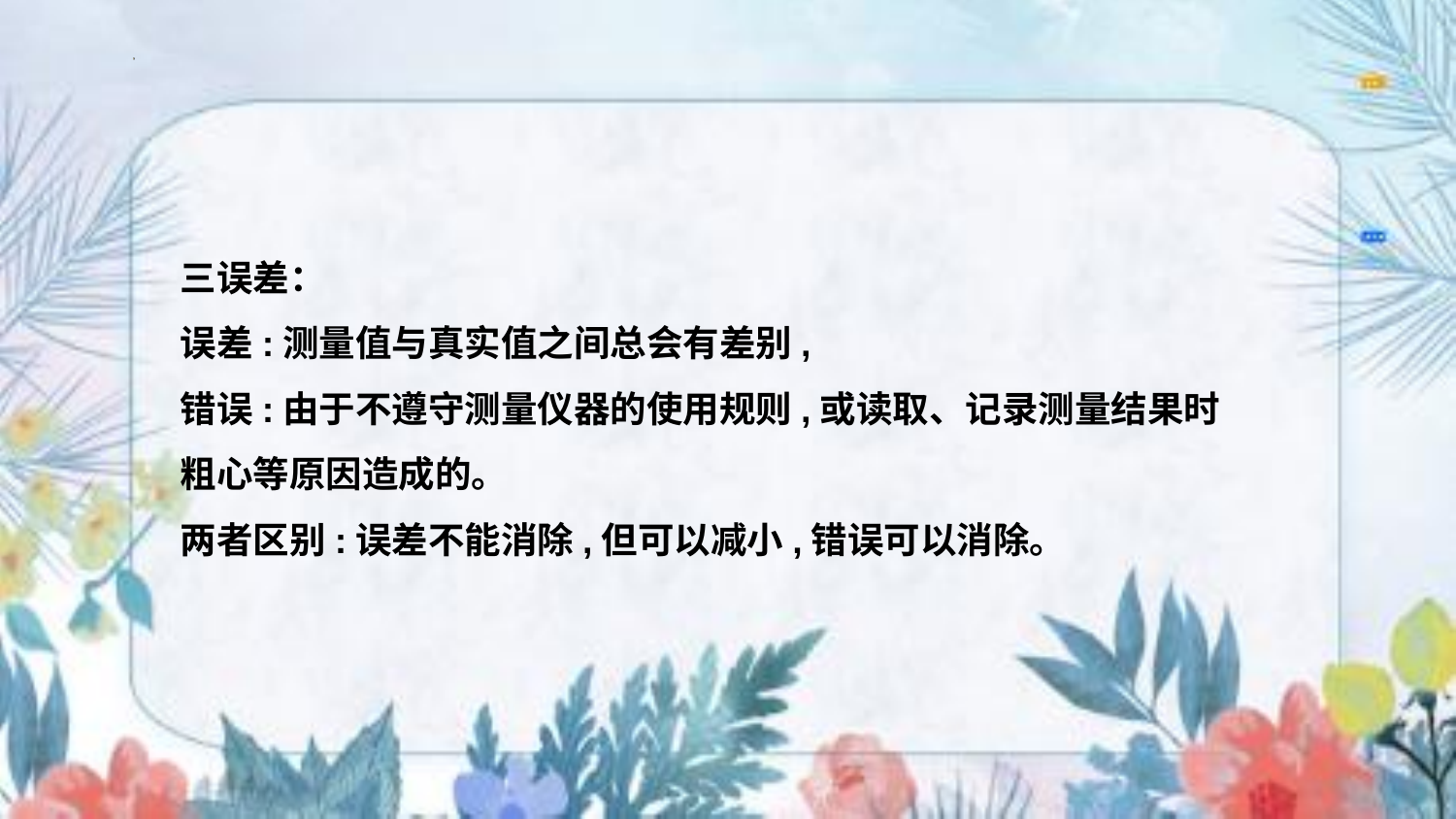

三误差：
误差:测量值与真实值之间总会有差别,
错误:由于不遵守测量仪器的使用规则,或读取、记录测量结果时粗心等原因造成的。
两者区别:误差不能消除,但可以减小,错误可以消除。